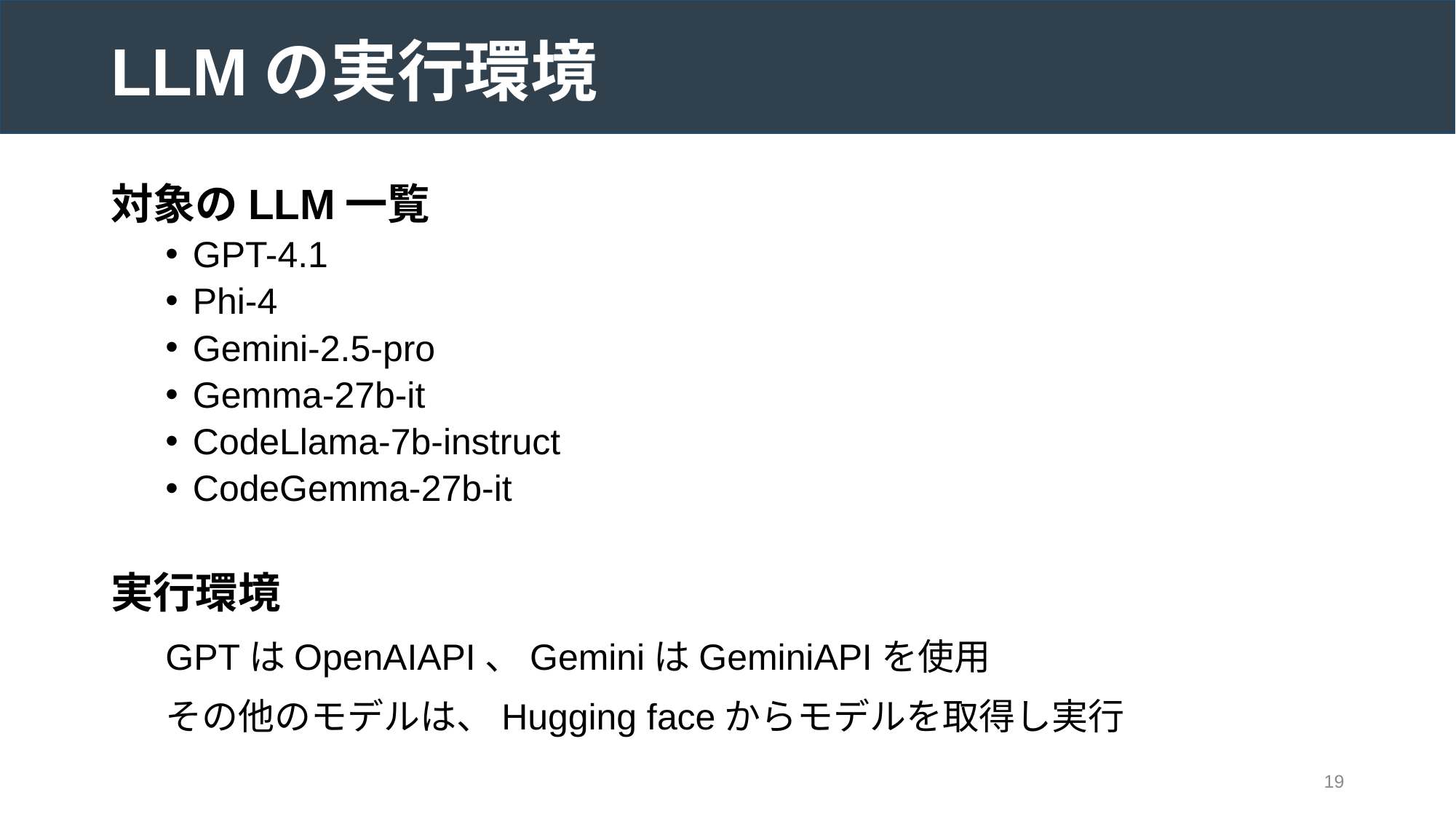

# LLMの実行環境
対象のLLM一覧
GPT-4.1
Phi-4
Gemini-2.5-pro
Gemma-27b-it
CodeLlama-7b-instruct
CodeGemma-27b-it

実行環境
GPTはOpenAIAPI、GeminiはGeminiAPIを使用
その他のモデルは、Hugging faceからモデルを取得し実行
19